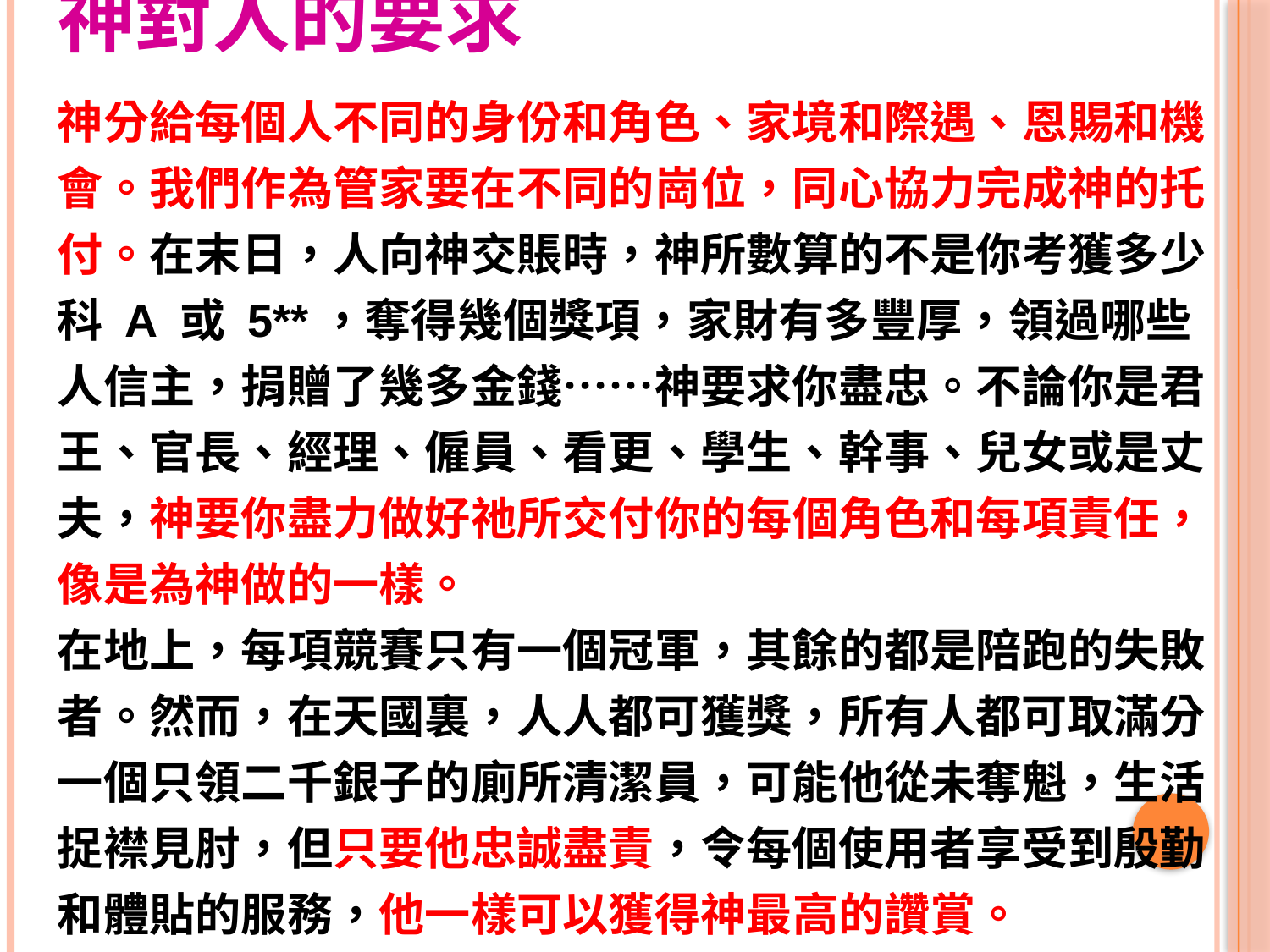

神對人的要求
神分給每個人不同的身份和角色、家境和際遇、恩賜和機會。我們作為管家要在不同的崗位，同心協力完成神的托付。在末日，人向神交賬時，神所數算的不是你考獲多少科 A 或 5**，奪得幾個獎項，家財有多豐厚，領過哪些人信主，捐贈了幾多金錢……神要求你盡忠。不論你是君王、官長、經理、僱員、看更、學生、幹事、兒女或是丈夫，神要你盡力做好祂所交付你的每個角色和每項責任，像是為神做的一樣。
在地上，每項競賽只有一個冠軍，其餘的都是陪跑的失敗者。然而，在天國裏，人人都可獲獎，所有人都可取滿分一個只領二千銀子的廁所清潔員，可能他從未奪魁，生活捉襟見肘，但只要他忠誠盡責，令每個使用者享受到殷勤和體貼的服務，他一樣可以獲得神最高的讚賞。